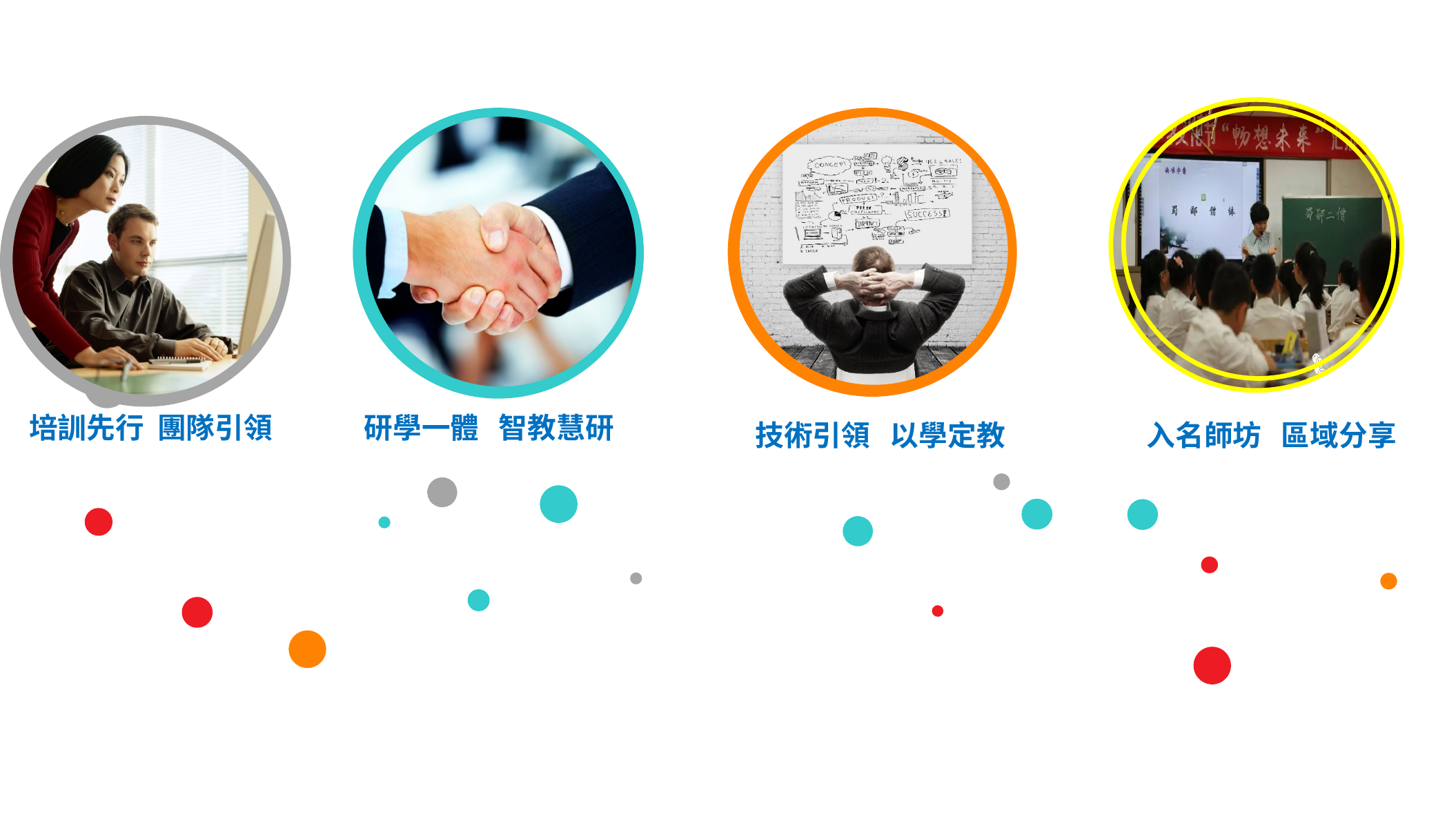

培訓先行  團隊引領
研學一體   智教慧研
技術引領   以學定教
入名師坊   區域分享